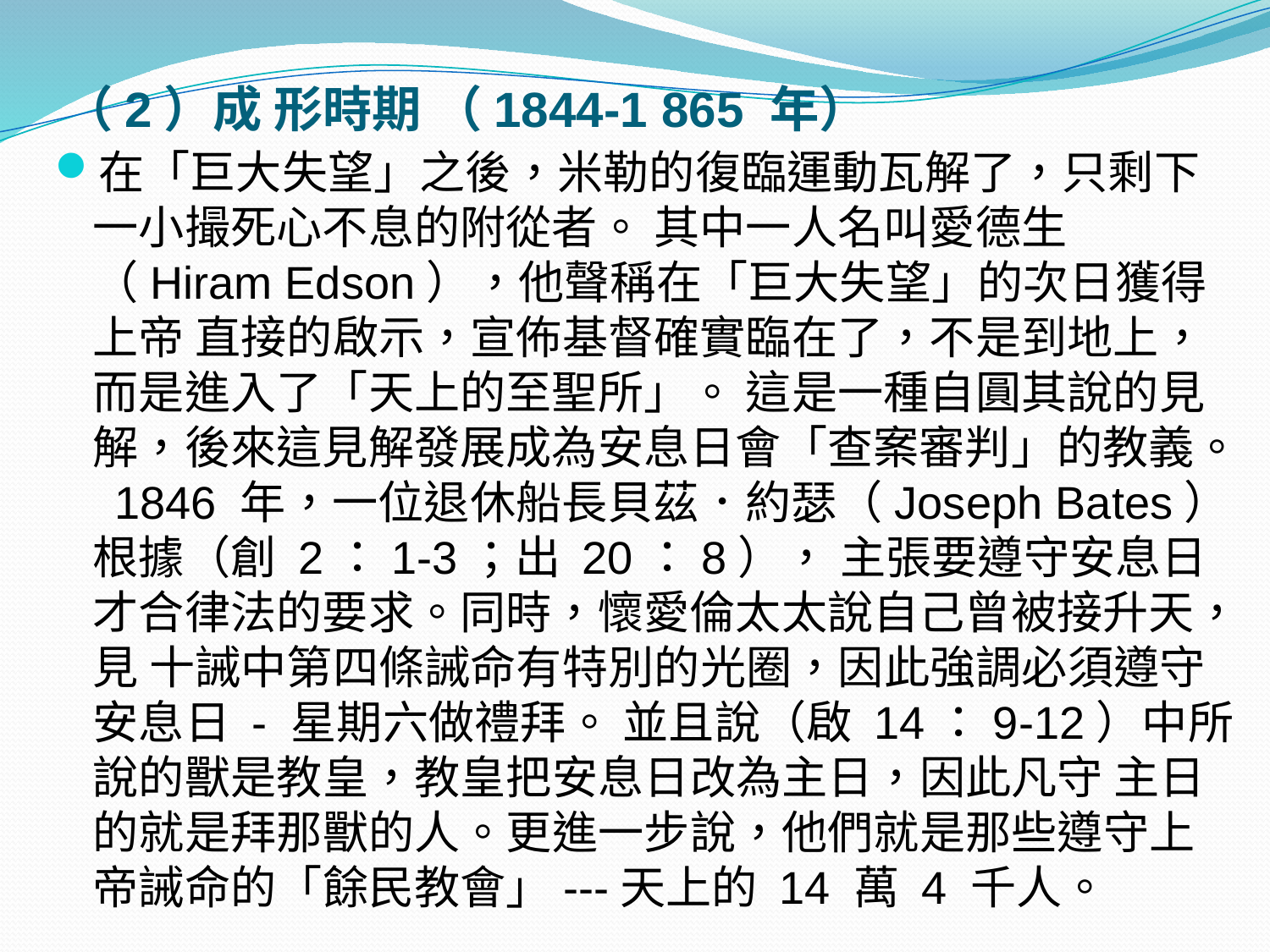

# （2）成 形時期 （1844-1 865 年）
在「巨大失望」之後，米勒的復臨運動瓦解了，只剩下一小撮死心不息的附從者。 其中一人名叫愛德生（Hiram Edson），他聲稱在「巨大失望」的次日獲得上帝 直接的啟示，宣佈基督確實臨在了，不是到地上，而是進入了「天上的至聖所」。 這是一種自圓其說的見解，後來這見解發展成為安息日會「查案審判」的教義。 1846 年，一位退休船長貝茲．約瑟（Joseph Bates）根據（創 2：1-3；出 20：8）， 主張要遵守安息日才合律法的要求。同時，懷愛倫太太說自己曾被接升天，見 十誡中第四條誡命有特別的光圈，因此強調必須遵守安息日 - 星期六做禮拜。 並且說（啟 14：9-12）中所說的獸是教皇，教皇把安息日改為主日，因此凡守 主日的就是拜那獸的人。更進一步說，他們就是那些遵守上帝誡命的「餘民教會」---天上的 14 萬 4 千人。